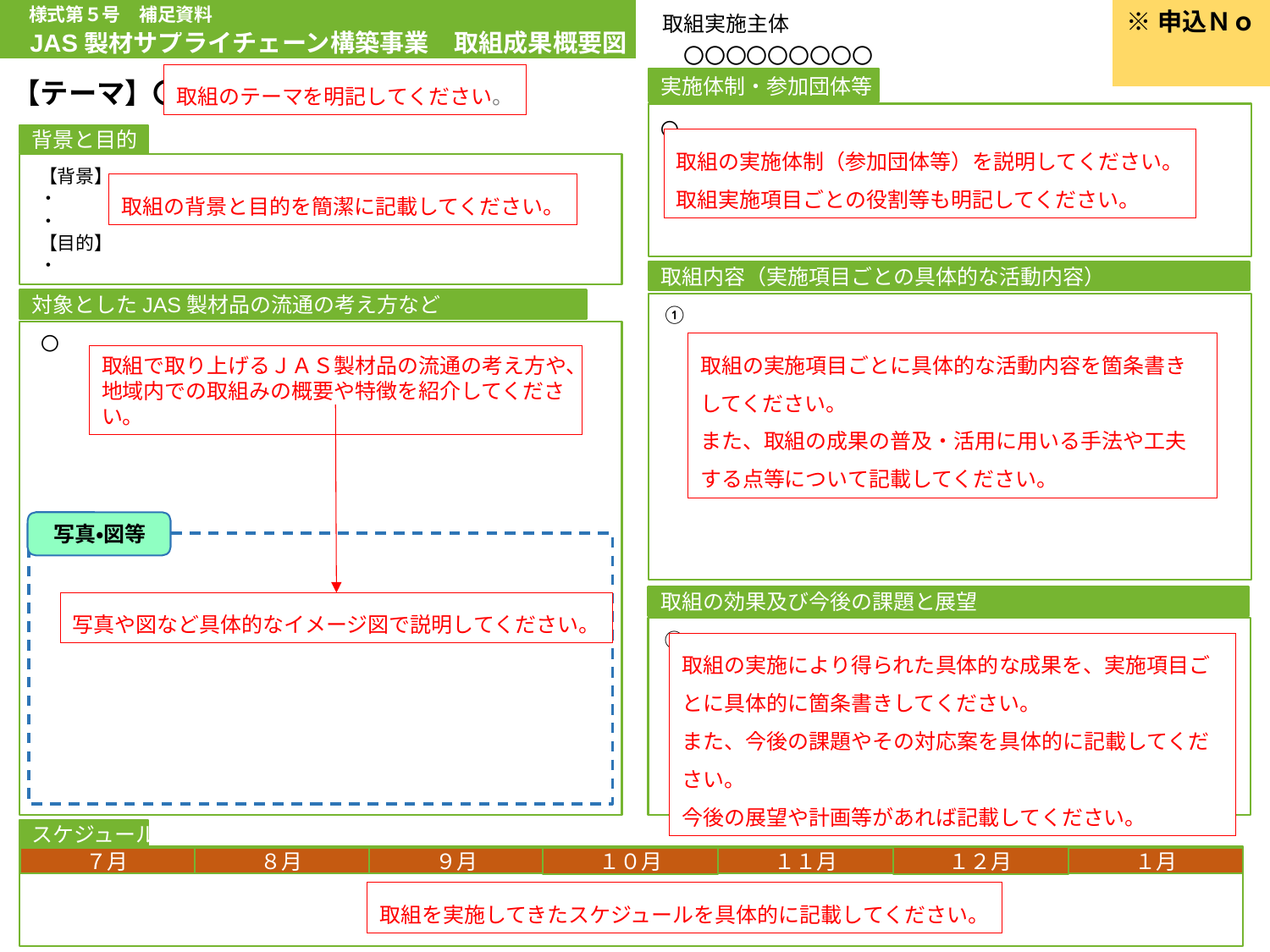

JAS製材サプライチェーン構築事業　取組成果概要図

様式第５号　補足資料
※申込Ｎｏ
取組実施主体
　〇〇〇〇〇〇〇〇〇
【テーマ】〇〇〇〇〇〇〇〇〇
取組のテーマを明記してください。
実施体制・参加団体等

〇

背景と目的
取組の実施体制（参加団体等）を説明してください。
取組実施項目ごとの役割等も明記してください。

【背景】
・
・
【目的】
・
取組の背景と目的を簡潔に記載してください。
取組内容（実施項目ごとの具体的な活動内容）
対象としたJAS製材品の流通の考え方など

①

〇

取組の実施項目ごとに具体的な活動内容を箇条書きしてください。
また、取組の成果の普及・活用に用いる手法や工夫する点等について記載してください。
取組で取り上げるＪＡＳ製材品の流通の考え方や、
地域内での取組みの概要や特徴を紹介してください。

写真・図等
取組の効果及び今後の課題と展望
写真や図など具体的なイメージ図で説明してください。

①
取組の実施により得られた具体的な成果を、実施項目ごとに具体的に箇条書きしてください。
また、今後の課題やその対応案を具体的に記載してください。
今後の展望や計画等があれば記載してください。
スケジュール

１２月
７月
８月
９月
１１月
１月
１０月
取組を実施してきたスケジュールを具体的に記載してください。